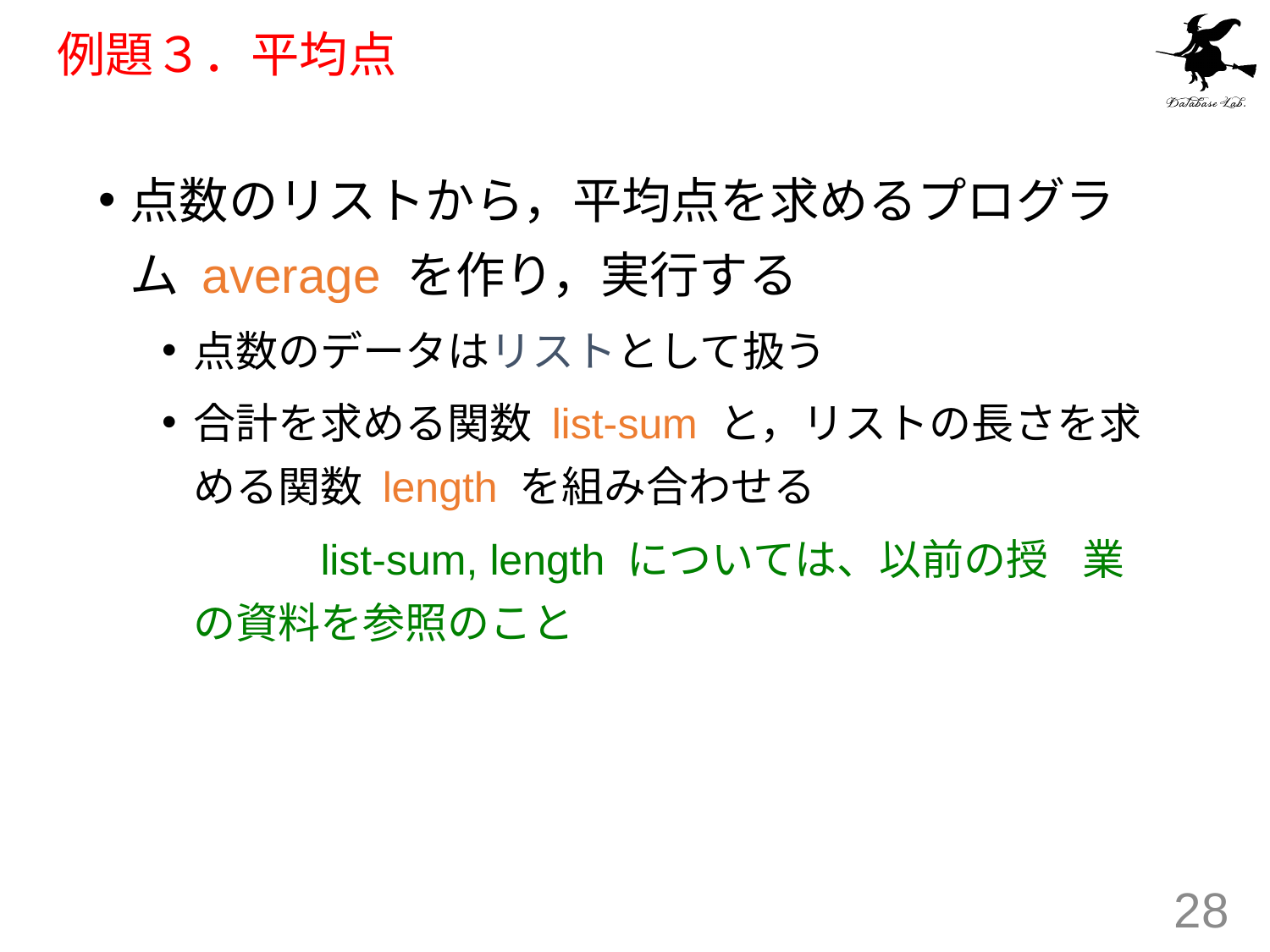

# 例題３．平均点
点数のリストから，平均点を求めるプログラム average を作り，実行する
点数のデータはリストとして扱う
合計を求める関数 list-sum と，リストの長さを求める関数 length を組み合わせる
		list-sum, length については、以前の授	業の資料を参照のこと

28